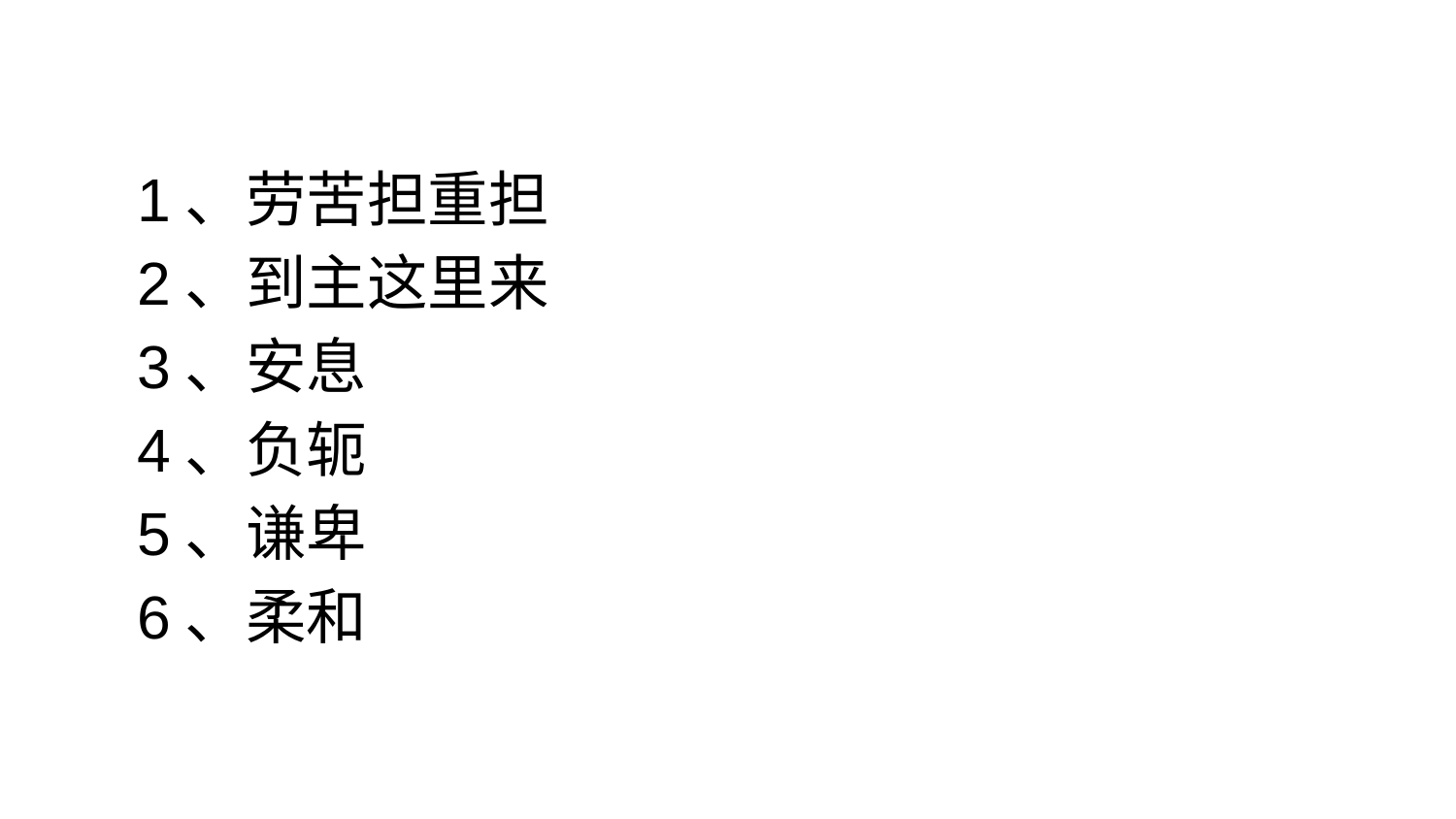

#
1、劳苦担重担
2、到主这里来
3、安息
4、负轭
5、谦卑
6、柔和